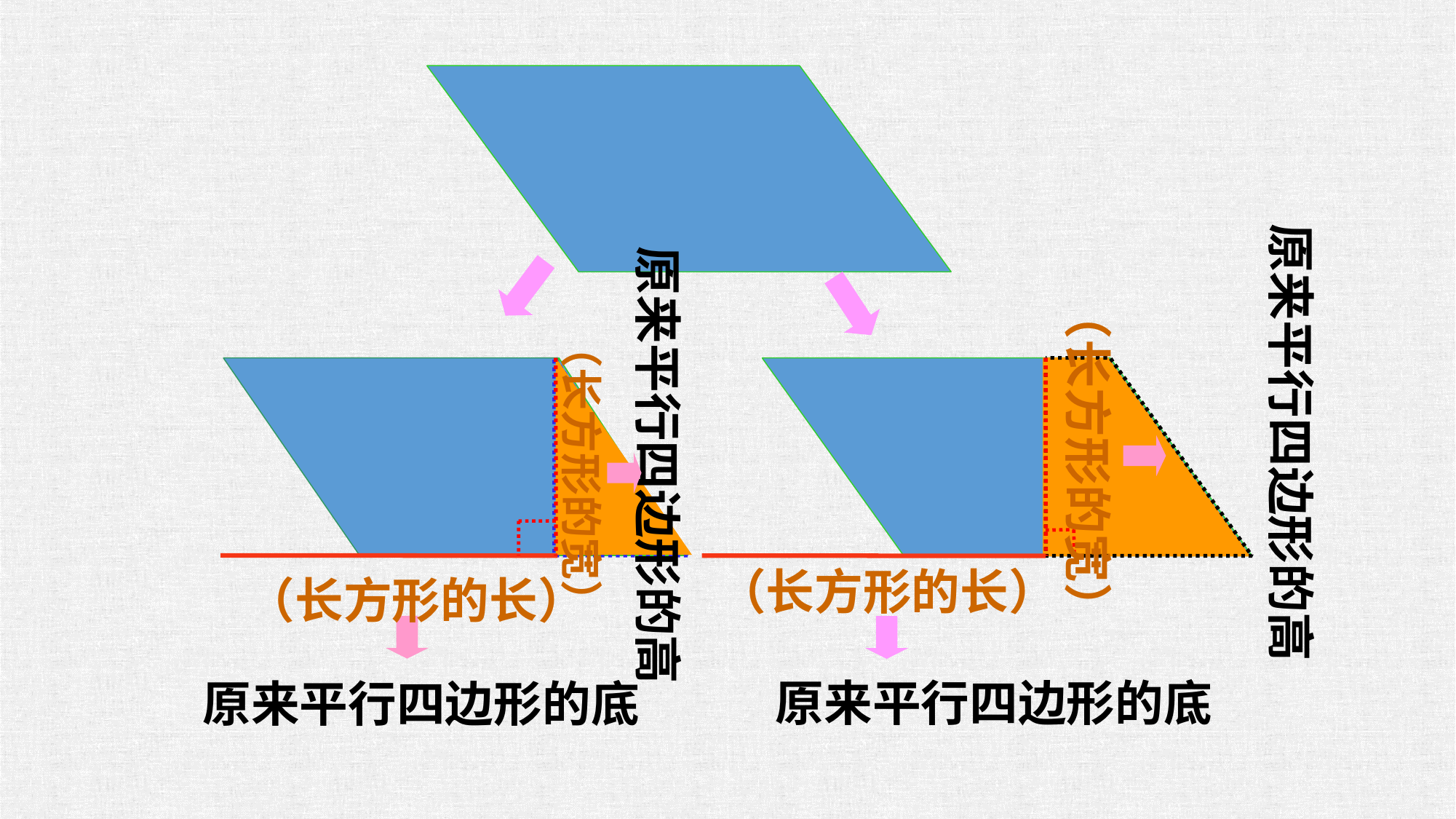

原来平行四边形的高
原来平行四边形的高

（长方形的宽）
（长方形的宽）

（长方形的长）
（长方形的长）

原来平行四边形的底
原来平行四边形的底